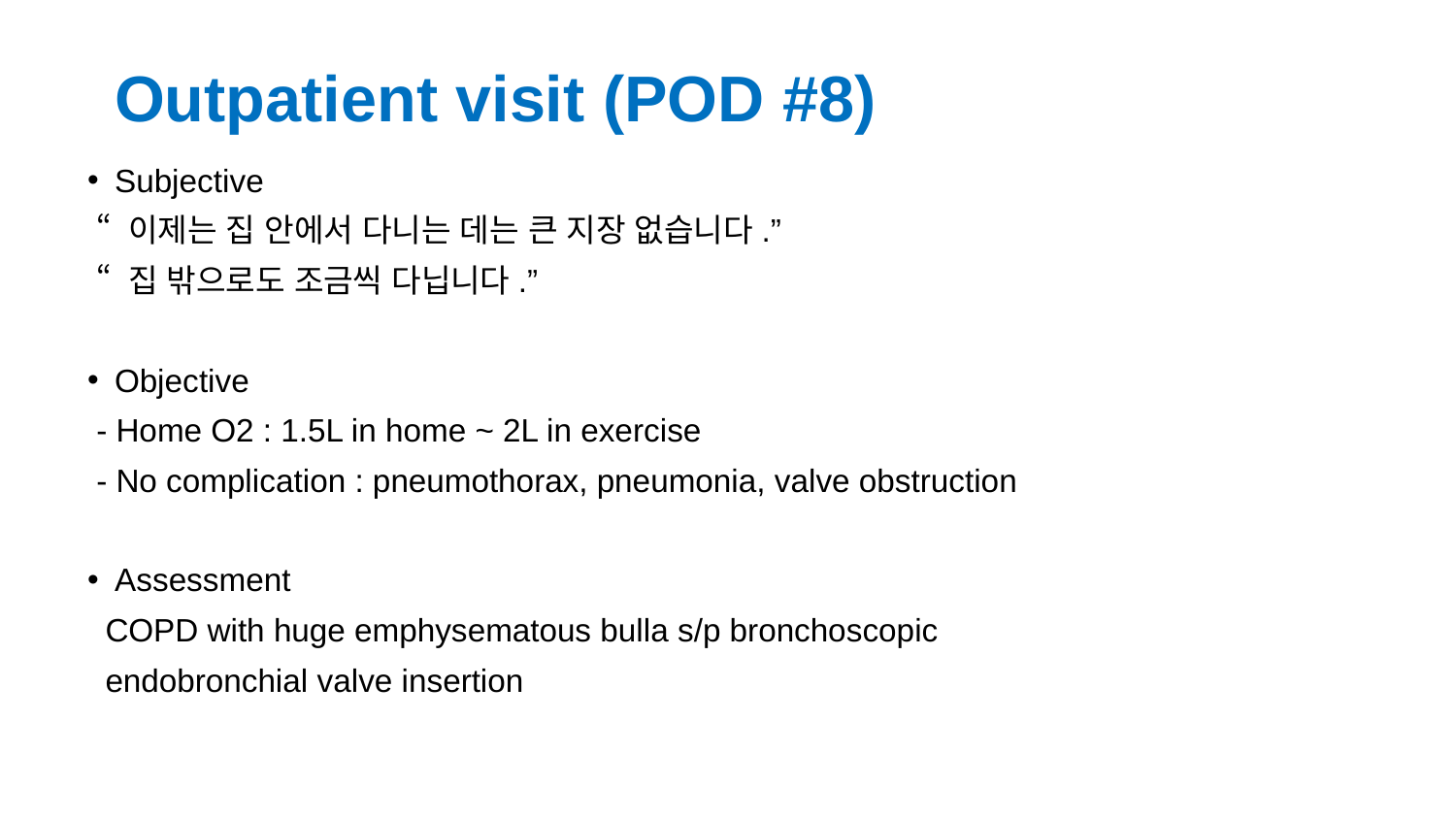

# Outpatient visit (POD #8)
Subjective
 “ 이제는 집 안에서 다니는 데는 큰 지장 없습니다.”
 “ 집 밖으로도 조금씩 다닙니다.”

Objective
 - Home O2 : 1.5L in home ~ 2L in exercise
 - No complication : pneumothorax, pneumonia, valve obstruction

Assessment
  COPD with huge emphysematous bulla s/p bronchoscopic
  endobronchial valve insertion